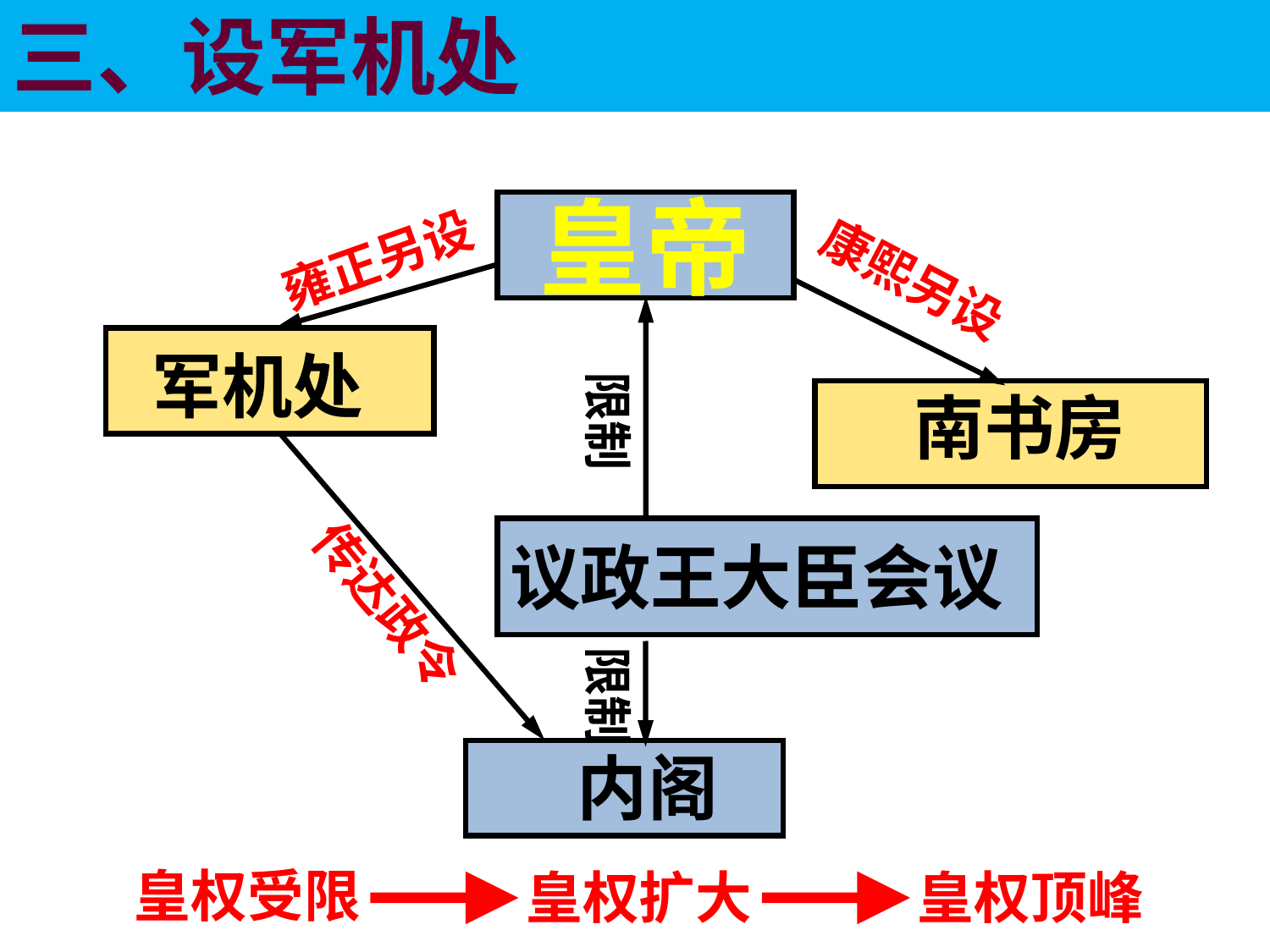

三、设军机处
皇帝
雍正另设

康熙另设

限制

军机处
南书房

传达政令

议政王大臣会议
限制

内阁

皇权受限
皇权扩大

皇权顶峰